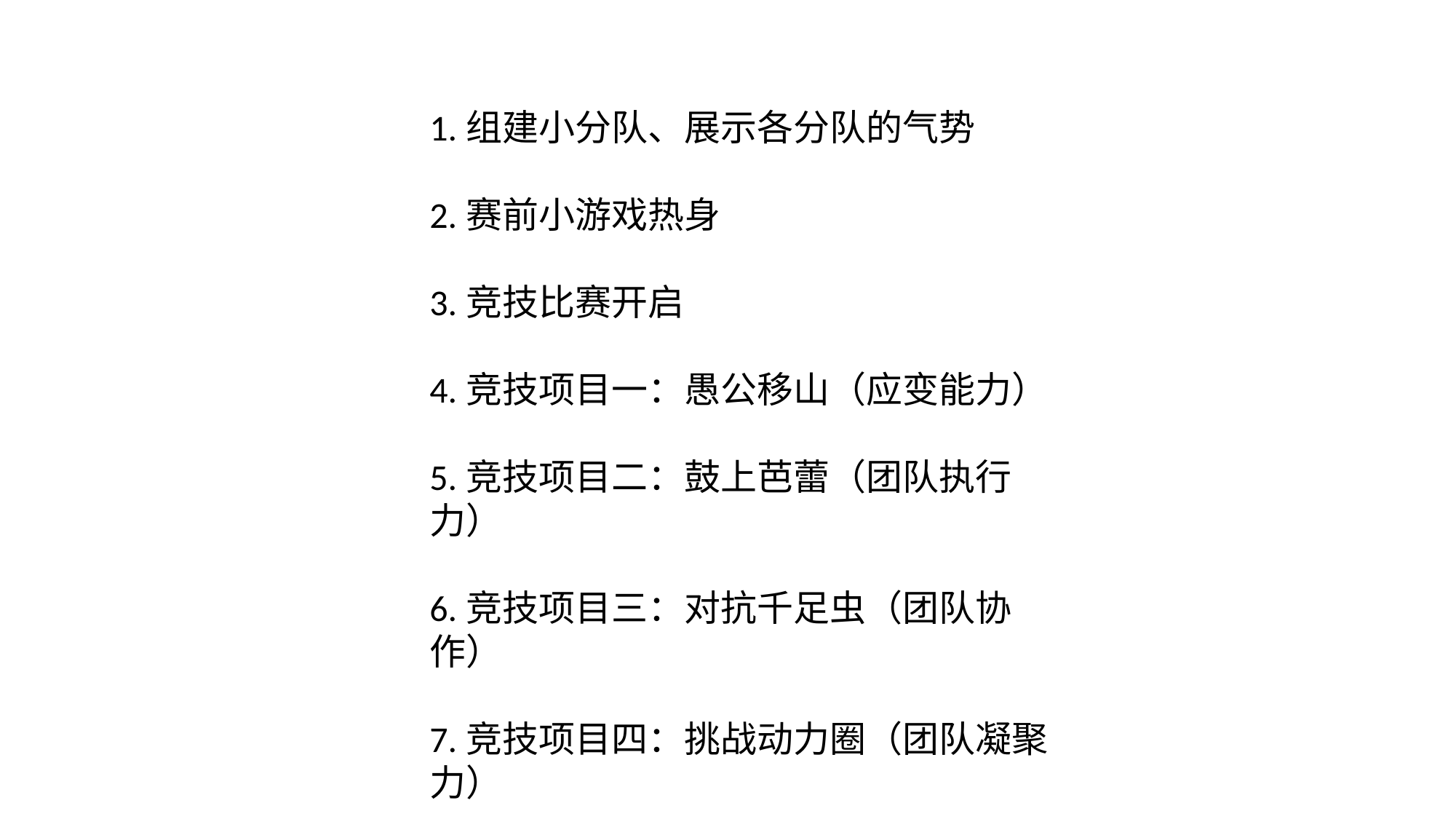

1.组建小分队、展示各分队的气势

2.赛前小游戏热身

3.竞技比赛开启

4.竞技项目一：愚公移山（应变能力）

5.竞技项目二：鼓上芭蕾（团队执行力）

6.竞技项目三：对抗千足虫（团队协作）

7.竞技项目四：挑战动力圈（团队凝聚力）